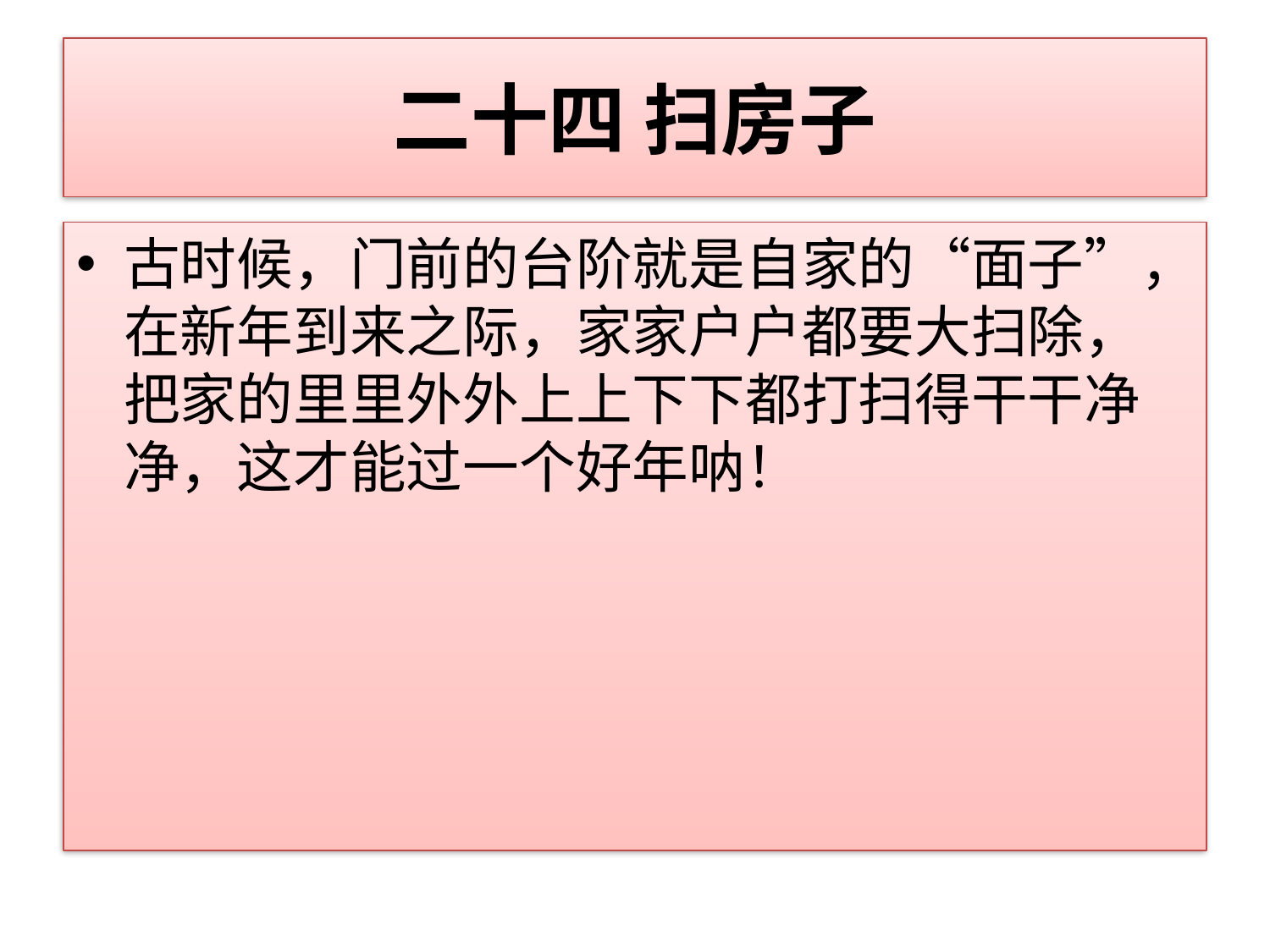

# 二十四 扫房子
古时候，门前的台阶就是自家的“面子”，在新年到来之际，家家户户都要大扫除，把家的里里外外上上下下都打扫得干干净净，这才能过一个好年呐！